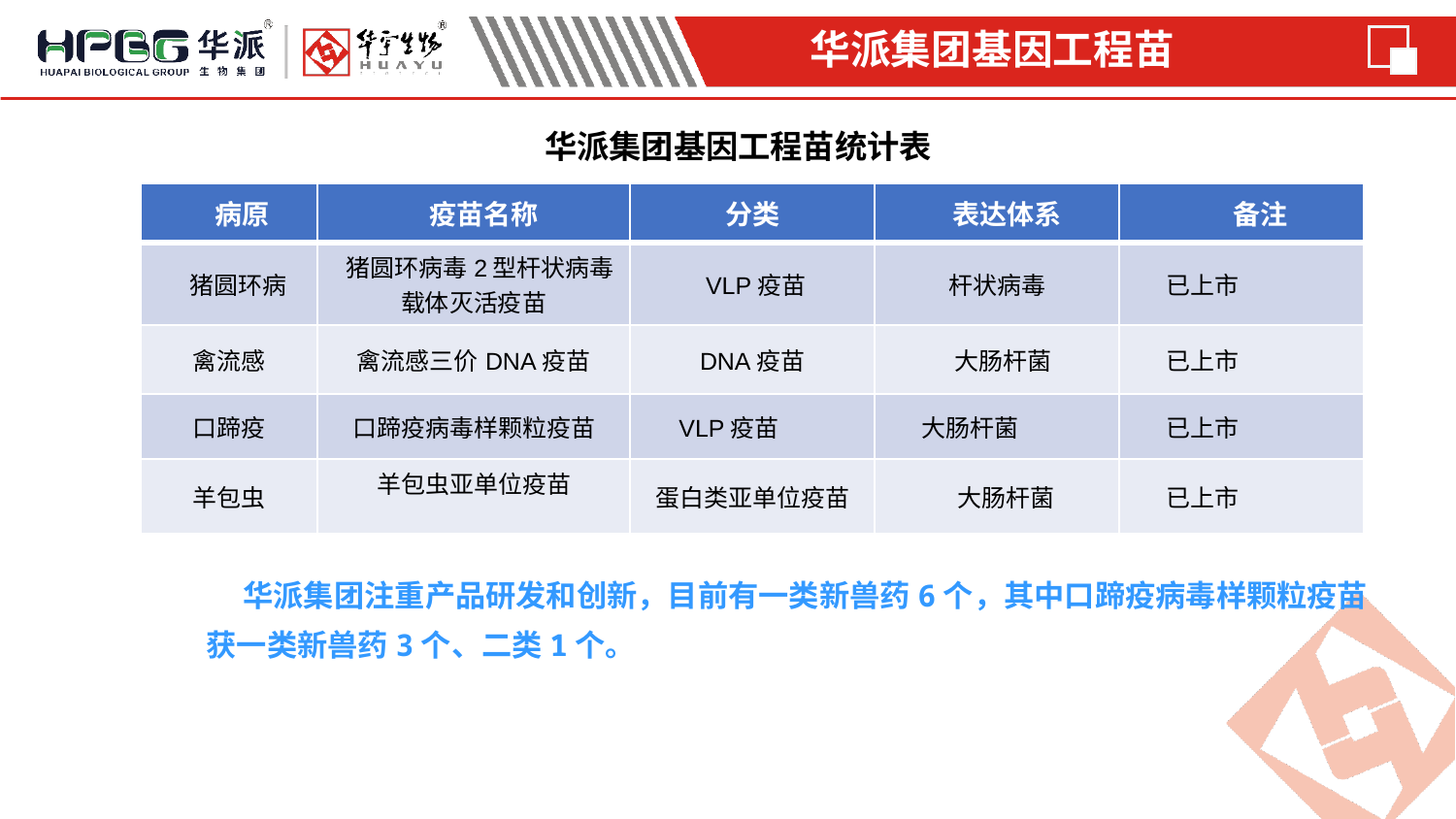

华派集团基因工程苗
    华派集团基因工程苗统计表
| 病原 | 疫苗名称 | 分类 | 表达体系 | 备注 |
| --- | --- | --- | --- | --- |
| 猪圆环病 | 猪圆环病毒2型杆状病毒载体灭活疫苗 | VLP疫苗 | 杆状病毒 | 已上市 |
| 禽流感 | 禽流感三价DNA疫苗 | DNA疫苗 | 大肠杆菌 | 已上市 |
| 口蹄疫 | 口蹄疫病毒样颗粒疫苗 | VLP疫苗 | 大肠杆菌 | 已上市 |
| 羊包虫 | 羊包虫亚单位疫苗 | 蛋白类亚单位疫苗 | 大肠杆菌 | 已上市 |
    华派集团注重产品研发和创新，目前有一类新兽药6个，其中口蹄疫病毒样颗粒疫苗获一类新兽药3个、二类1个。